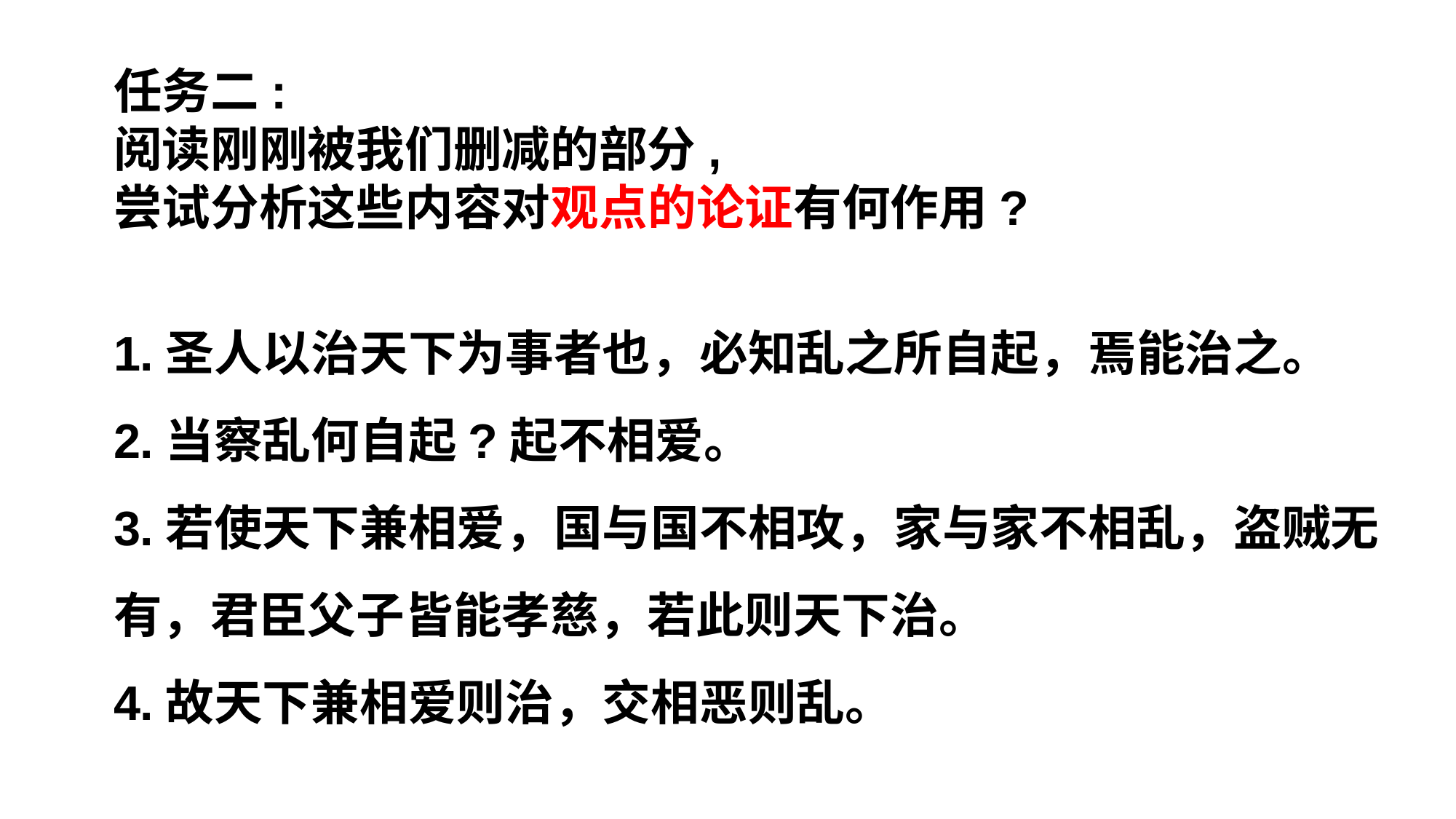

任务二:
阅读刚刚被我们删减的部分,
尝试分析这些内容对观点的论证有何作用?

1.圣人以治天下为事者也，必知乱之所自起，焉能治之。
2.当察乱何自起?起不相爱。
3.若使天下兼相爱，国与国不相攻，家与家不相乱，盗贼无有，君臣父子皆能孝慈，若此则天下治。
4.故天下兼相爱则治，交相恶则乱。